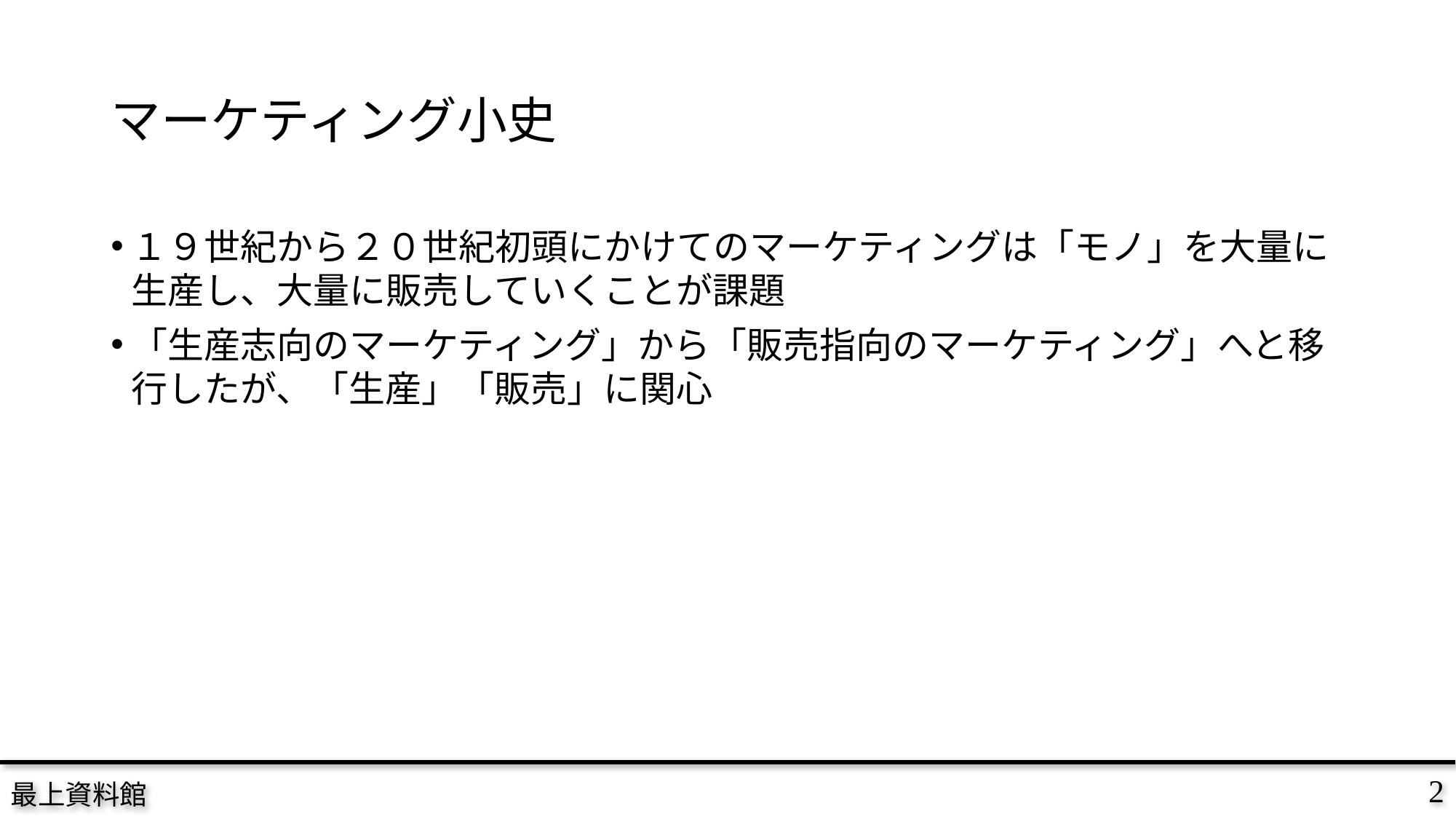

# マーケティング小史
１９世紀から２０世紀初頭にかけてのマーケティングは「モノ」を大量に生産し、大量に販売していくことが課題
「生産志向のマーケティング」から「販売指向のマーケティング」へと移行したが、「生産」「販売」に関心